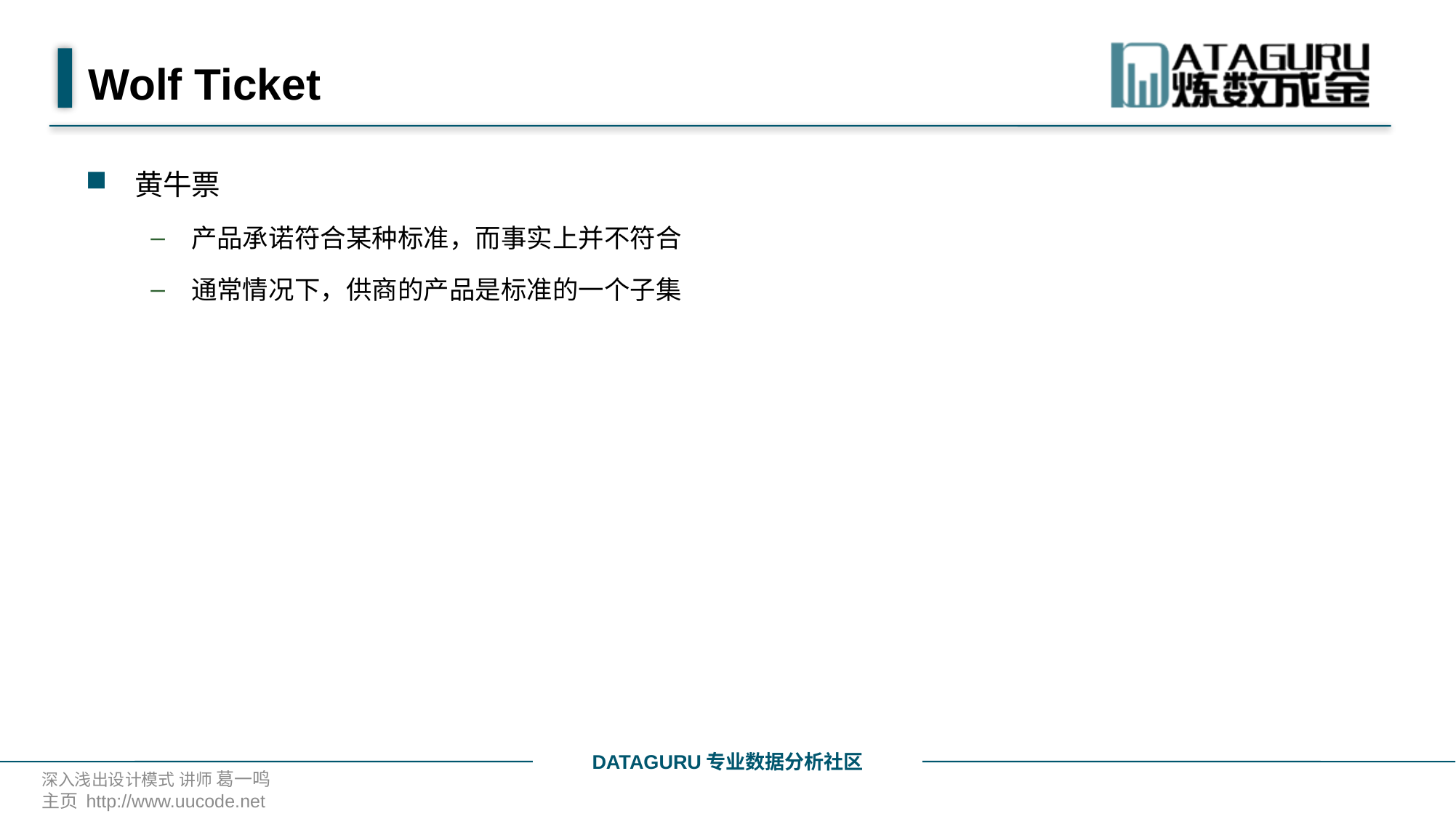

# Wolf Ticket
黄牛票
产品承诺符合某种标准，而事实上并不符合
通常情况下，供商的产品是标准的一个子集